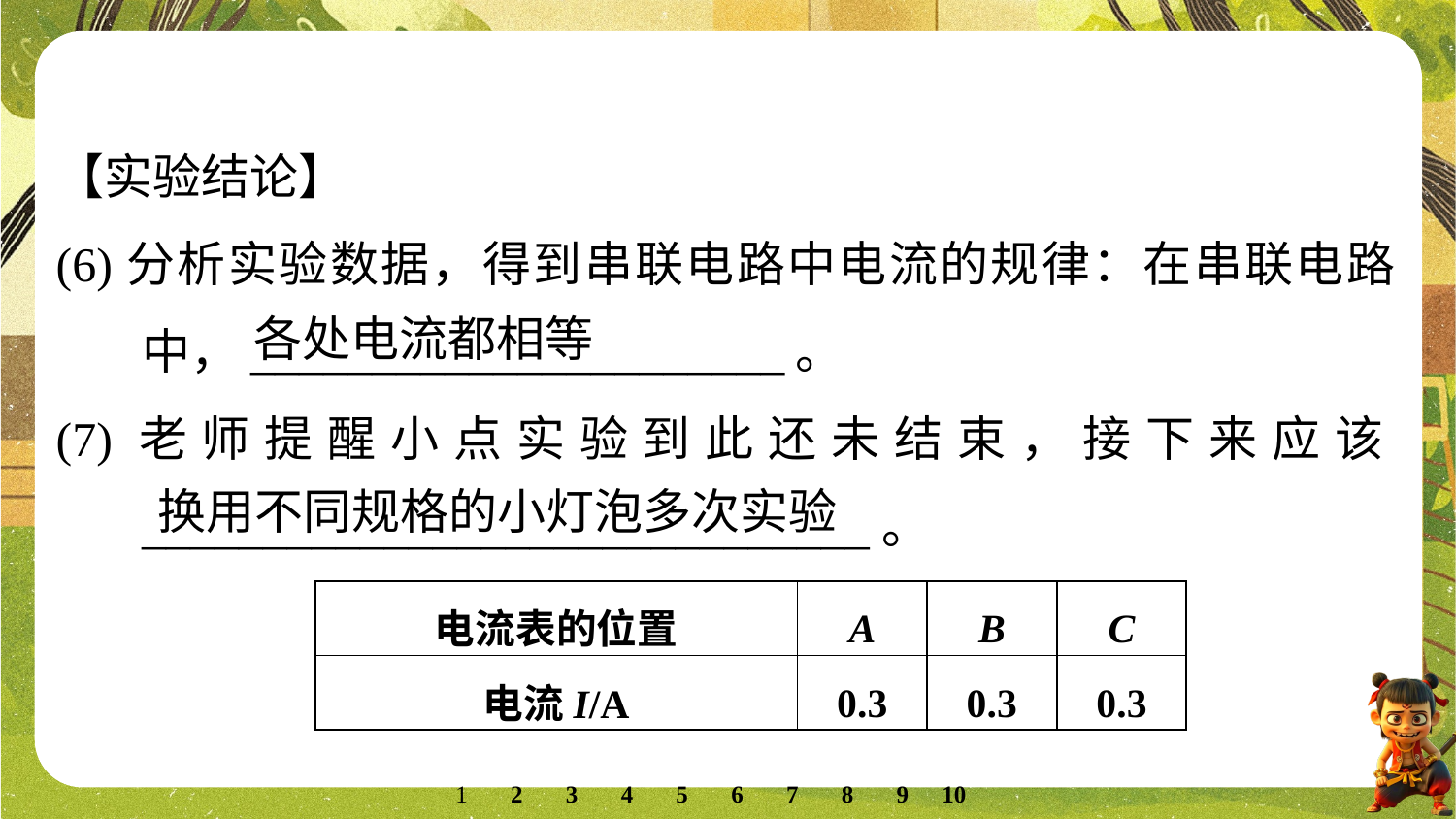

【实验结论】
(6)分析实验数据，得到串联电路中电流的规律：在串联电路中，______________________。
(7)老师提醒小点实验到此还未结束，接下来应该______________________________。
各处电流都相等
换用不同规格的小灯泡多次实验
| 电流表的位置 | A | B | C |
| --- | --- | --- | --- |
| 电流I/A | 0.3 | 0.3 | 0.3 |
2
3
4
5
6
7
8
9
10
1